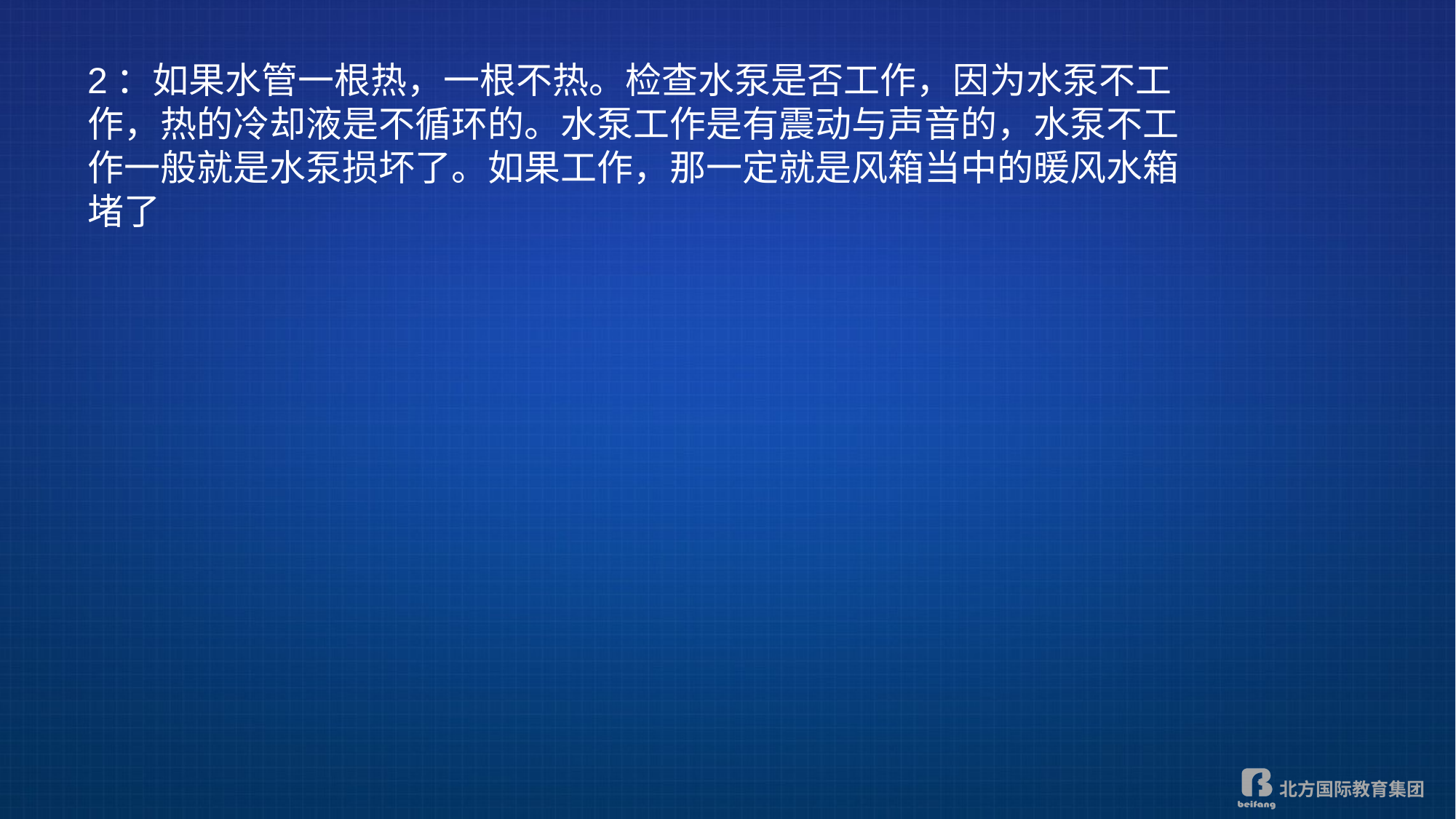

2：如果水管一根热，一根不热。检查水泵是否工作，因为水泵不工作，热的冷却液是不循环的。水泵工作是有震动与声音的，水泵不工作一般就是水泵损坏了。如果工作，那一定就是风箱当中的暖风水箱堵了